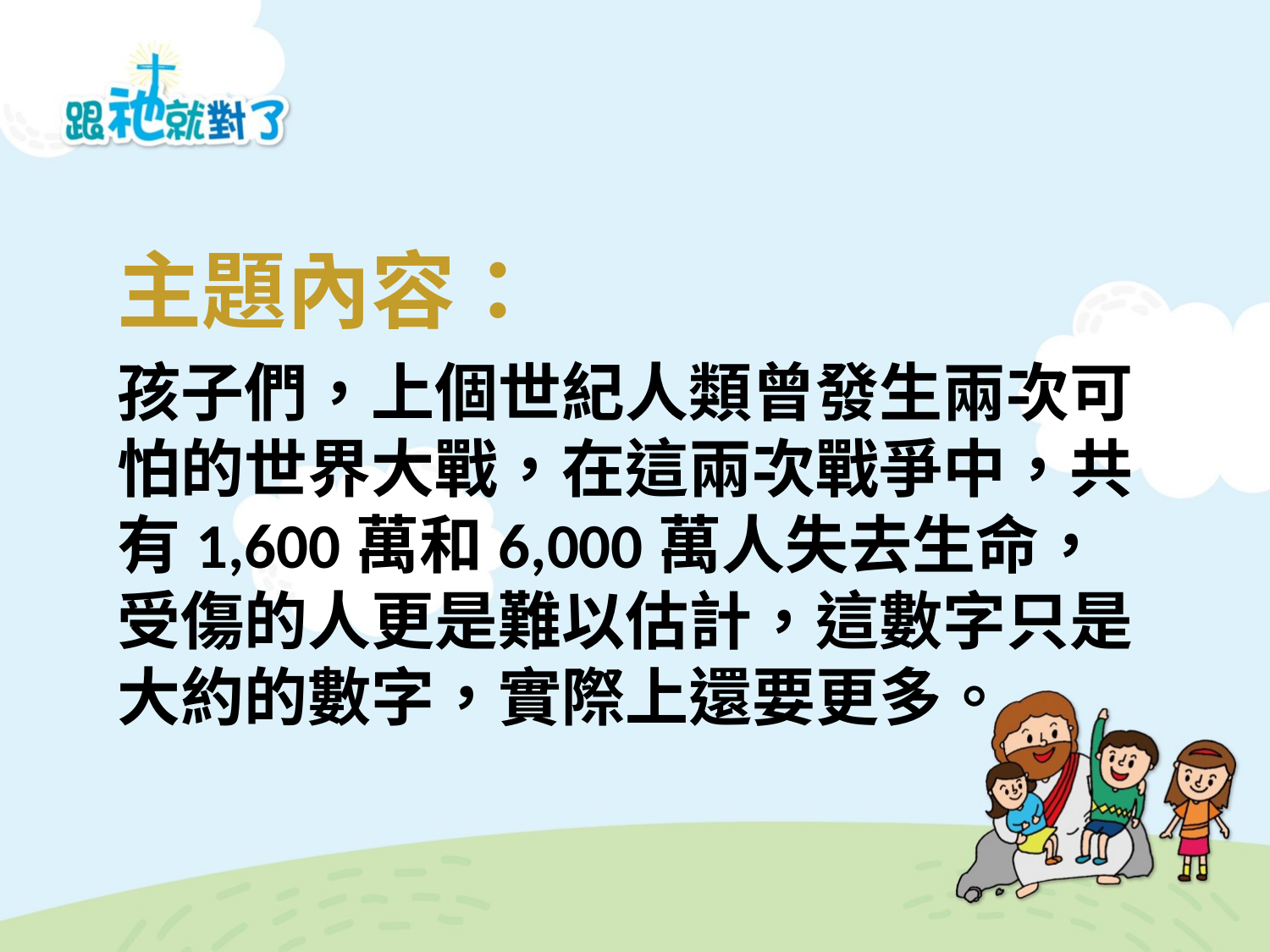

主題內容：
孩子們，上個世紀人類曾發生兩次可怕的世界大戰，在這兩次戰爭中，共有1,600萬和6,000萬人失去生命，受傷的人更是難以估計，這數字只是大約的數字，實際上還要更多。